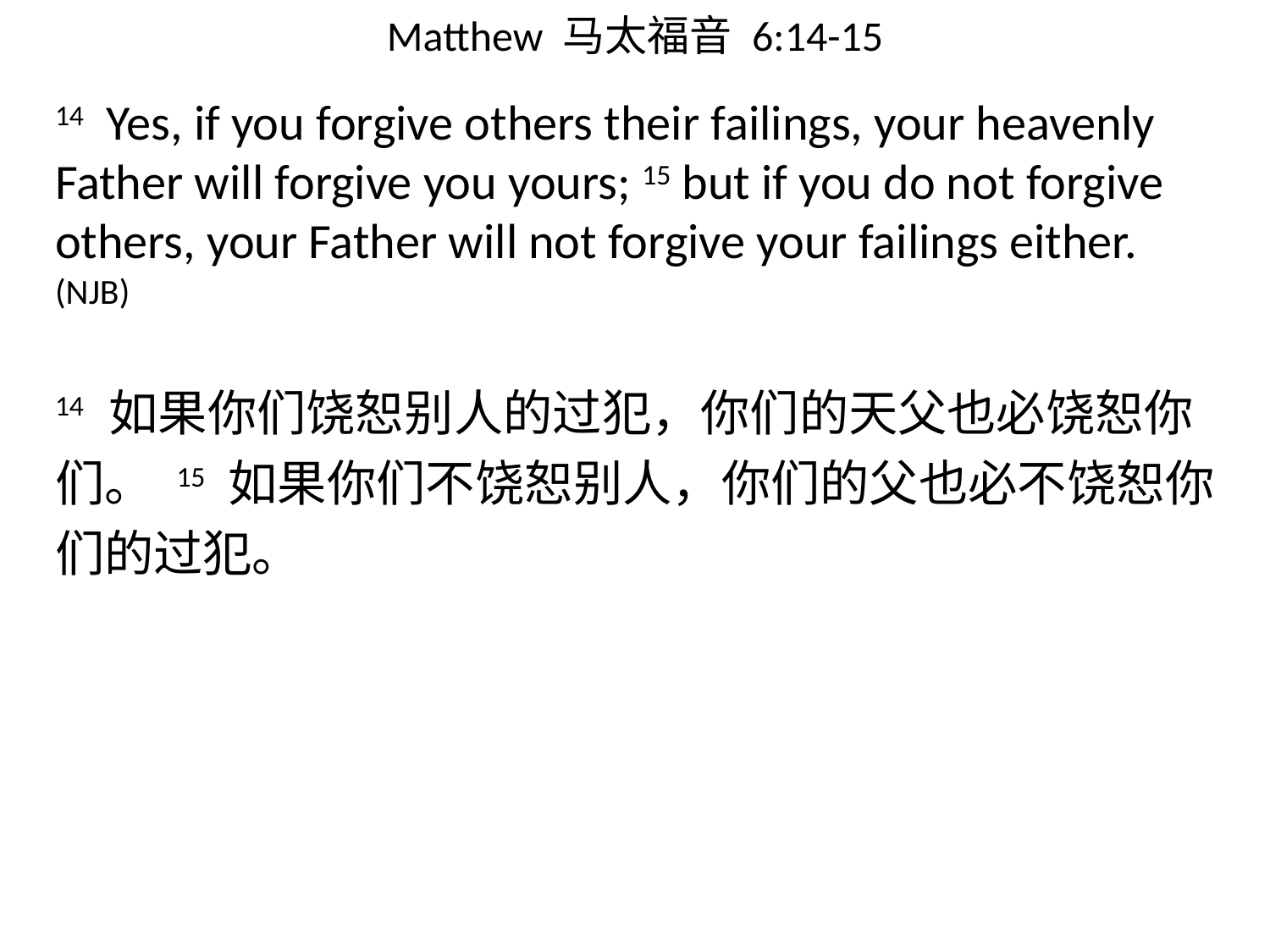

# Matthew 马太福音 6:14-15
14  Yes, if you forgive others their failings, your heavenly Father will forgive you yours; 15 but if you do not forgive others, your Father will not forgive your failings either. (NJB)

14  如果你们饶恕别人的过犯，你们的天父也必饶恕你们。 15 如果你们不饶恕别人，你们的父也必不饶恕你们的过犯。